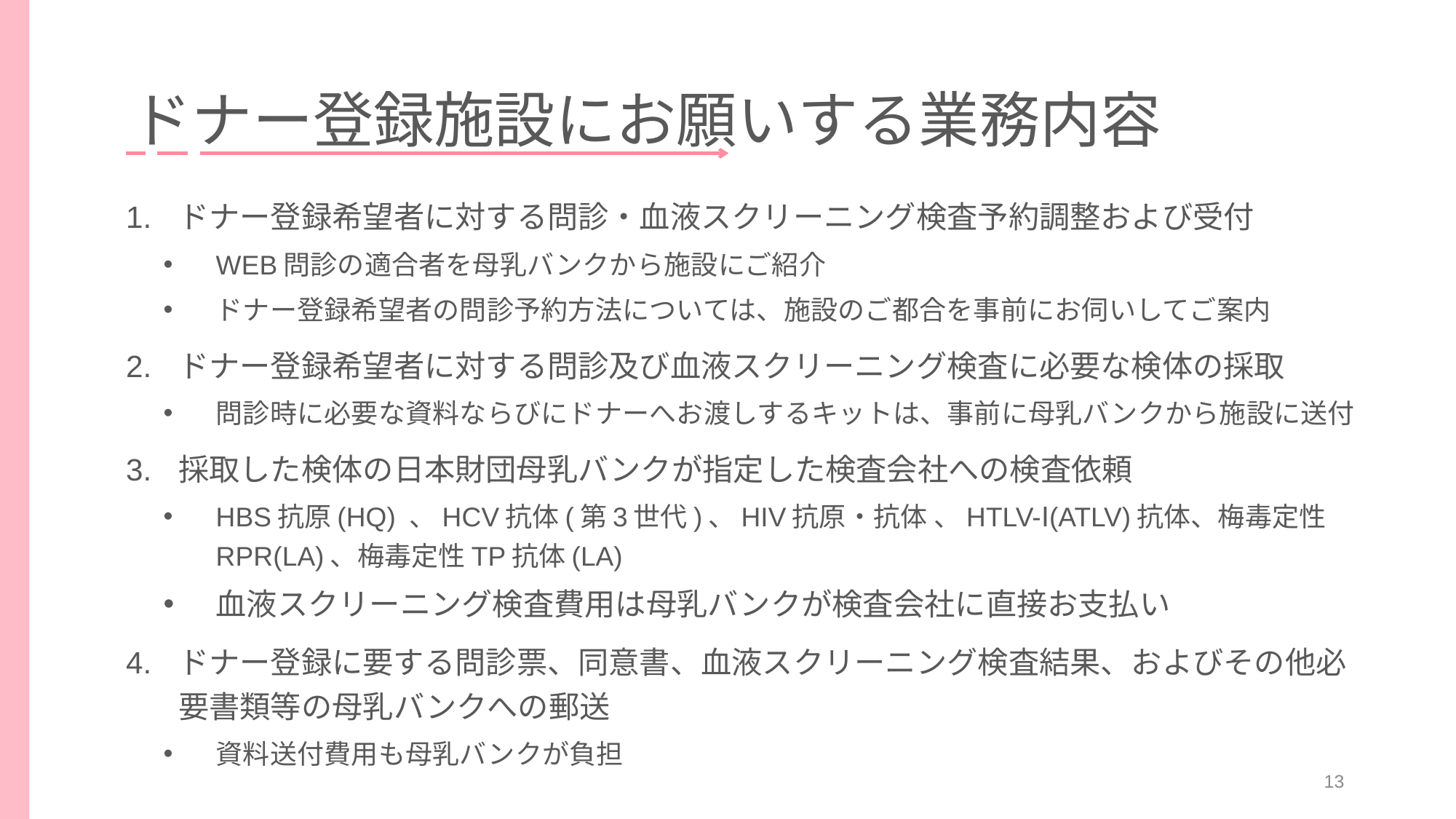

ドナー登録施設にお願いする業務内容

ドナー登録希望者に対する問診・血液スクリーニング検査予約調整および受付
WEB問診の適合者を母乳バンクから施設にご紹介
ドナー登録希望者の問診予約方法については、施設のご都合を事前にお伺いしてご案内
ドナー登録希望者に対する問診及び血液スクリーニング検査に必要な検体の採取
問診時に必要な資料ならびにドナーへお渡しするキットは、事前に母乳バンクから施設に送付
採取した検体の日本財団母乳バンクが指定した検査会社への検査依頼
HBS抗原(HQ) 、HCV抗体(第3世代)、HIV抗原・抗体 、HTLV-Ⅰ(ATLV)抗体、梅毒定性RPR(LA)、梅毒定性TP抗体(LA)
血液スクリーニング検査費用は母乳バンクが検査会社に直接お支払い
ドナー登録に要する問診票、同意書、血液スクリーニング検査結果、およびその他必要書類等の母乳バンクへの郵送
資料送付費用も母乳バンクが負担

13